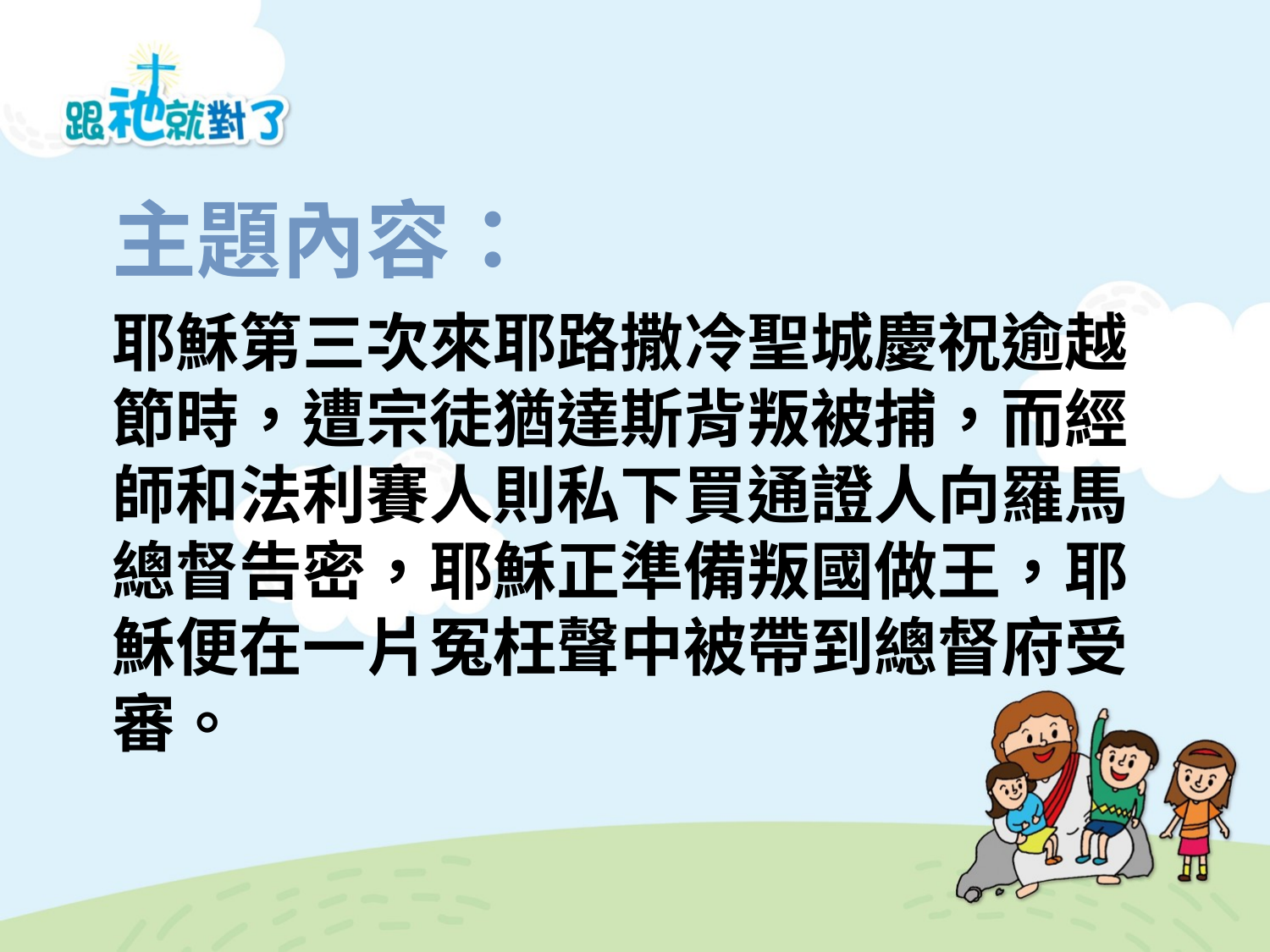

主題內容：
耶穌第三次來耶路撒冷聖城慶祝逾越節時，遭宗徒猶達斯背叛被捕，而經師和法利賽人則私下買通證人向羅馬總督告密，耶穌正準備叛國做王，耶穌便在一片冤枉聲中被帶到總督府受審。